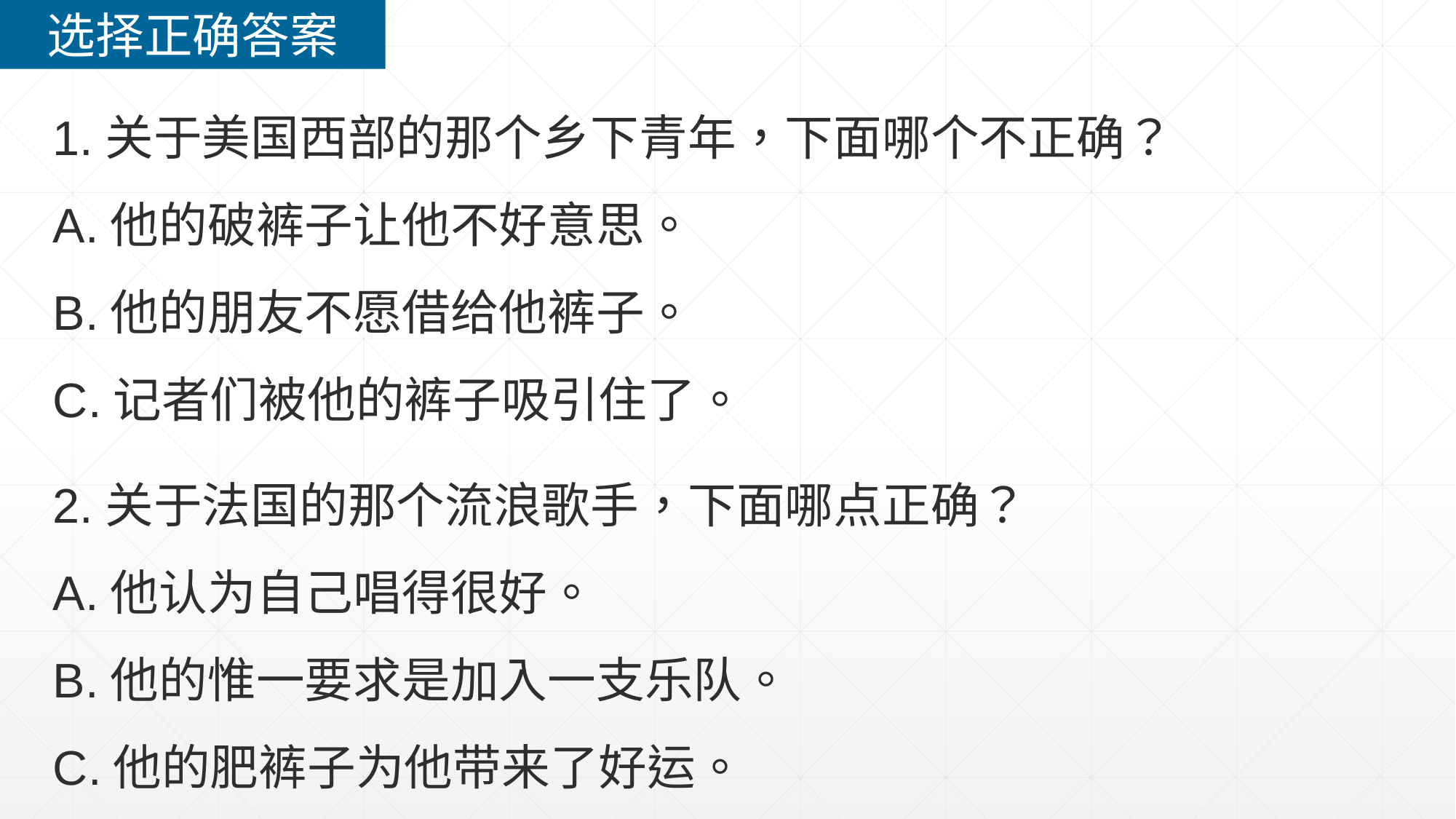

选择正确答案
1.关于美国西部的那个乡下青年，下面哪个不正确？
A.他的破裤子让他不好意思。
B.他的朋友不愿借给他裤子。
C.记者们被他的裤子吸引住了。
2.关于法国的那个流浪歌手，下面哪点正确？
A.他认为自己唱得很好。
B.他的惟一要求是加入一支乐队。
C.他的肥裤子为他带来了好运。